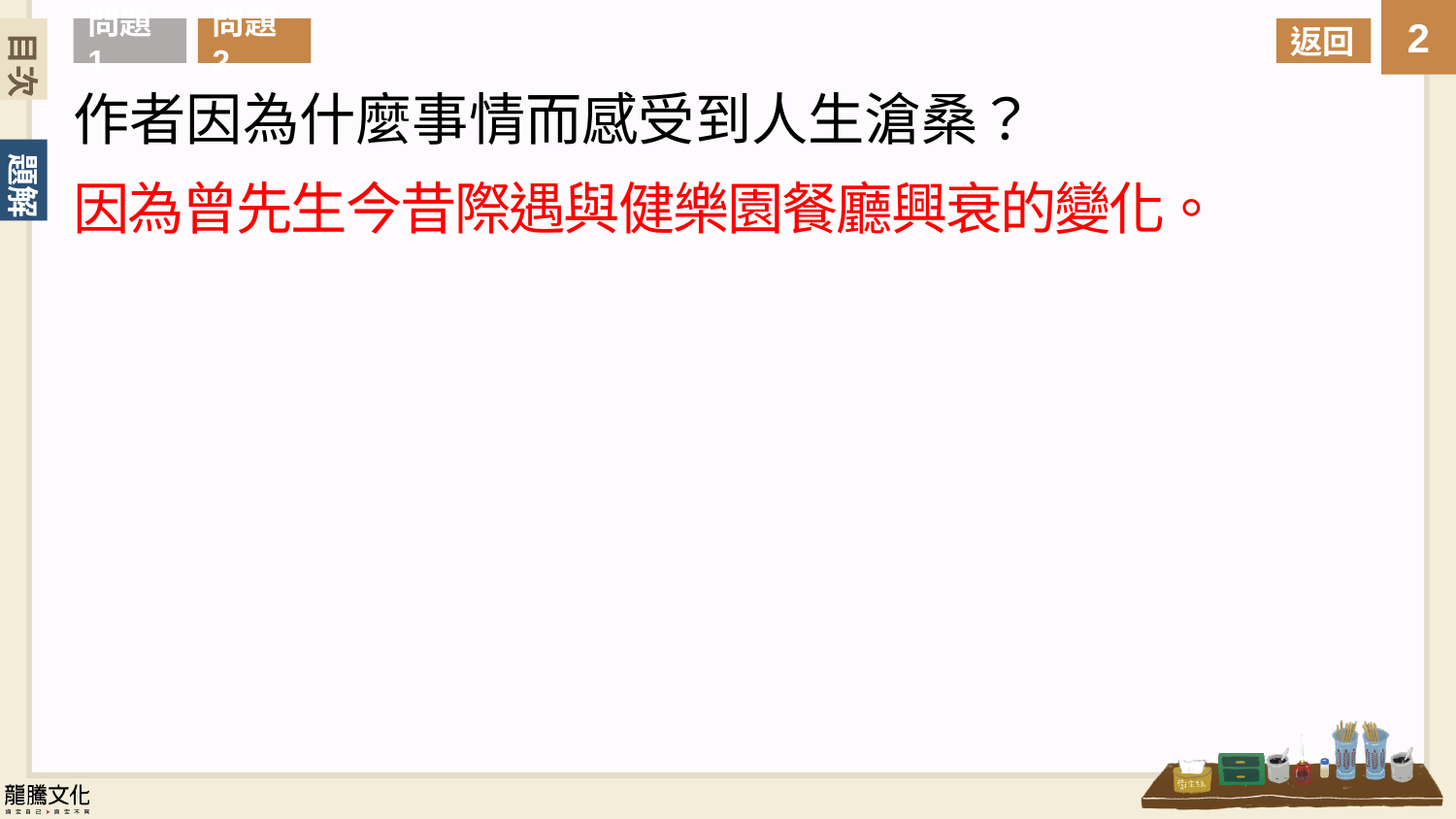

問題2
目次
問題1
返回
作者因為什麼事情而感受到人生滄桑？
因為曾先生今昔際遇與健樂園餐廳興衰的變化。